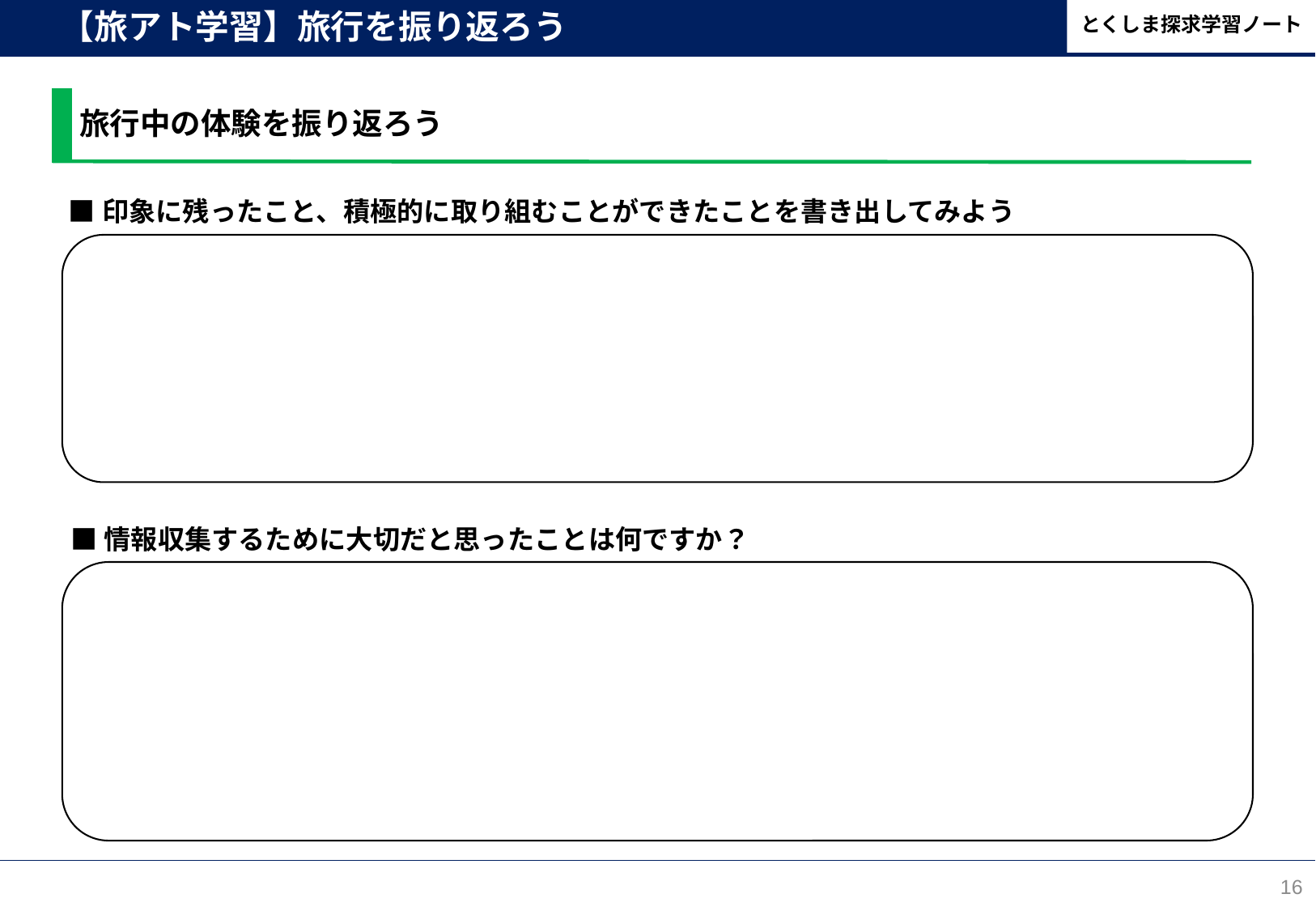

# 【旅アト学習】旅行を振り返ろう
旅行中の体験を振り返ろう

■印象に残ったこと、積極的に取り組むことができたことを書き出してみよう

■情報収集するために大切だと思ったことは何ですか？

16